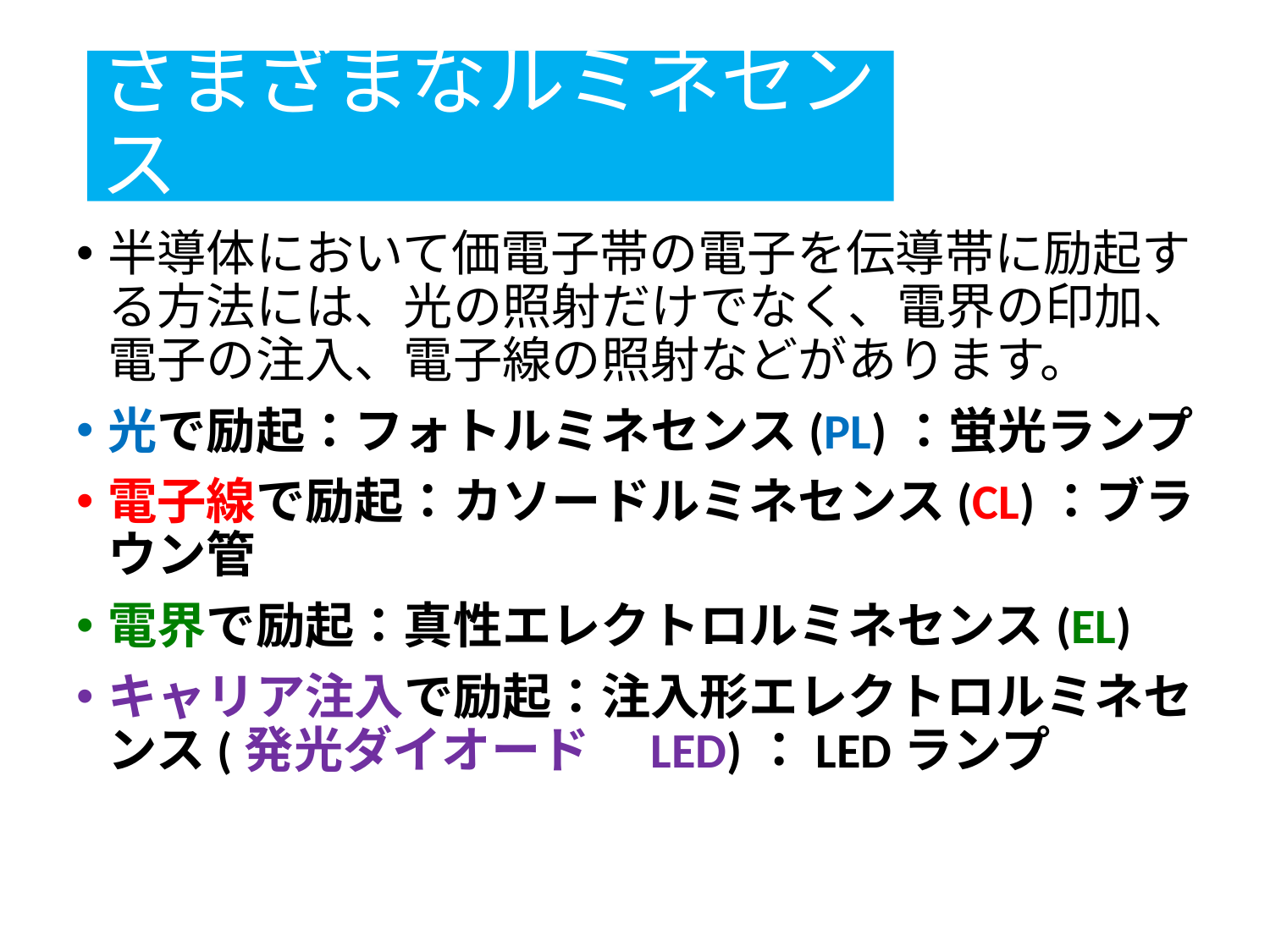

# さまざまなルミネセンス
半導体において価電子帯の電子を伝導帯に励起する方法には、光の照射だけでなく、電界の印加、電子の注入、電子線の照射などがあります。
光で励起：フォトルミネセンス(PL)：蛍光ランプ
電子線で励起：カソードルミネセンス(CL)：ブラウン管
電界で励起：真性エレクトロルミネセンス(EL)
キャリア注入で励起：注入形エレクトロルミネセンス(発光ダイオード　LED)：LEDランプ